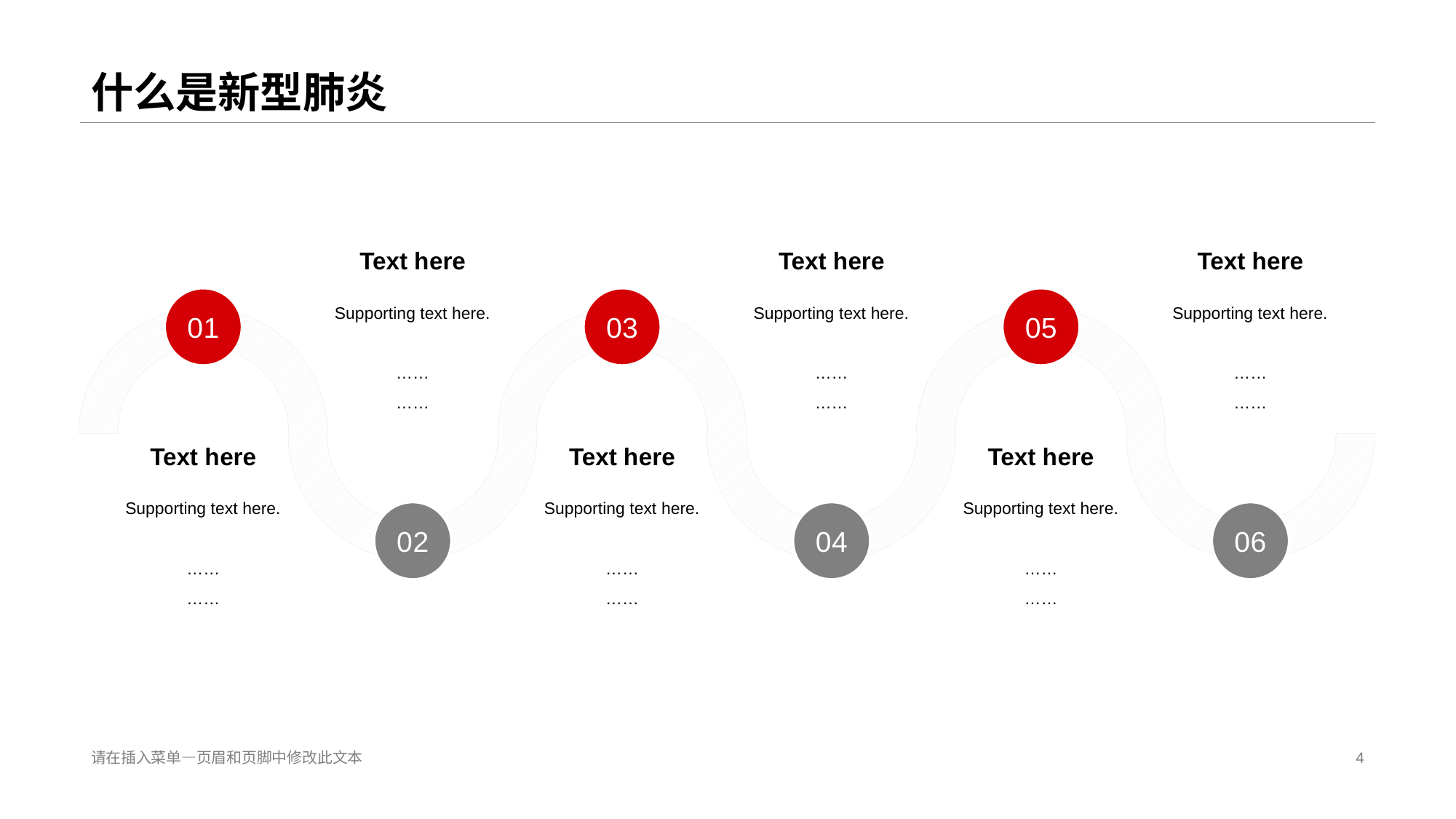

# 什么是新型肺炎
Text h ere
Supporting text here.

……
……
Text h ere
Supporting text here.

……
……
Text h ere
Supporting text here.

……
……
0 1
0 3
0 5

Text h ere
Supporting text here.

……
……
Text h ere
Supporting text here.

……
……
Text h ere
Supporting text here.

……
……
0 2
0 4
0 6
请在插入菜单—页眉和页脚中修改此文本
4